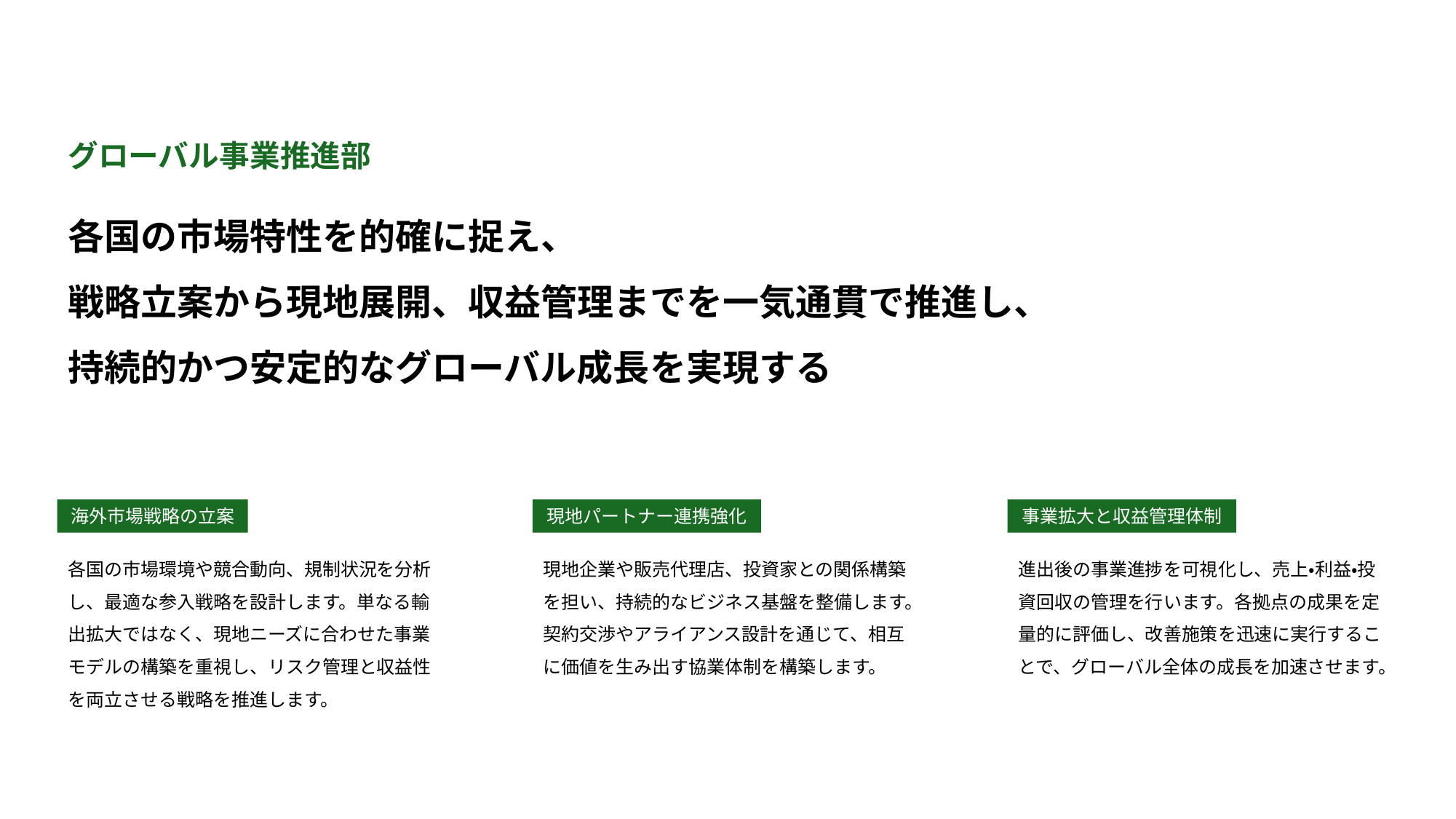

グローバル事業推進部
各国の市場特性を的確に捉え、
戦略立案から現地展開、収益管理までを一気通貫で推進し、
持続的かつ安定的なグローバル成長を実現する
海外市場戦略の立案
現地パートナー連携強化
事業拡大と収益管理体制
各国の市場環境や競合動向、規制状況を分析し、最適な参入戦略を設計します。単なる輸出拡大ではなく、現地ニーズに合わせた事業モデルの構築を重視し、リスク管理と収益性を両立させる戦略を推進します。
現地企業や販売代理店、投資家との関係構築を担い、持続的なビジネス基盤を整備します。契約交渉やアライアンス設計を通じて、相互に価値を生み出す協業体制を構築します。
進出後の事業進捗を可視化し、売上・利益・投資回収の管理を行います。各拠点の成果を定量的に評価し、改善施策を迅速に実行することで、グローバル全体の成長を加速させます。